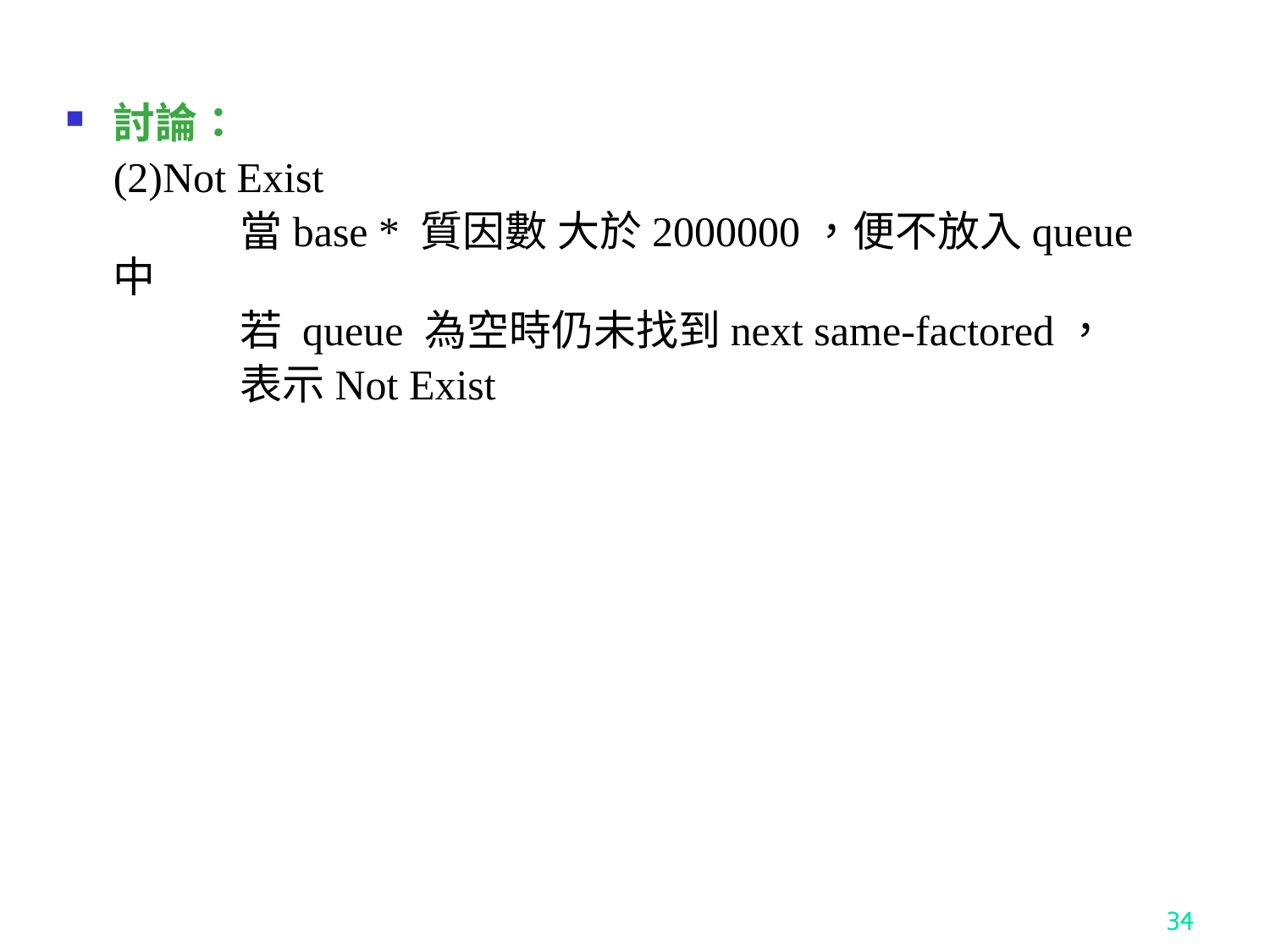

討論：
	(2)Not Exist
		當base * 質因數 大於2000000，便不放入queue中
		若 queue 為空時仍未找到next same-factored，
		表示Not Exist

34